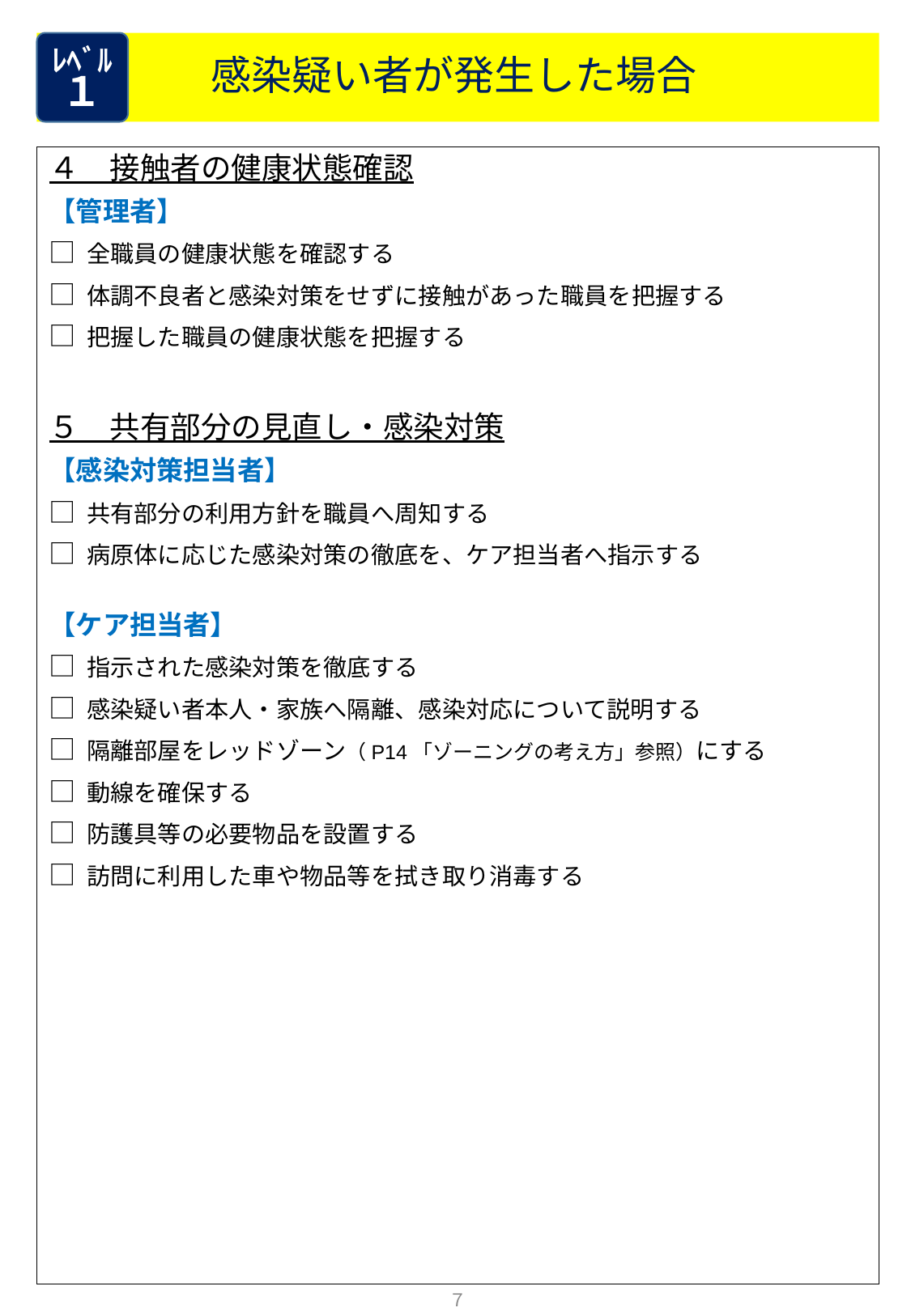

感染疑い者が発生した場合
ﾚﾍﾞﾙ
１
４　接触者の健康状態確認
【管理者】
□ 全職員の健康状態を確認する
□ 体調不良者と感染対策をせずに接触があった職員を把握する
□ 把握した職員の健康状態を把握する

５　共有部分の見直し・感染対策
【感染対策担当者】
□ 共有部分の利用方針を職員へ周知する
□ 病原体に応じた感染対策の徹底を、ケア担当者へ指示する

【ケア担当者】
□ 指示された感染対策を徹底する
□ 感染疑い者本人・家族へ隔離、感染対応について説明する
□ 隔離部屋をレッドゾーン（P14「ゾーニングの考え方」参照）にする
□ 動線を確保する
□ 防護具等の必要物品を設置する
□ 訪問に利用した車や物品等を拭き取り消毒する
７